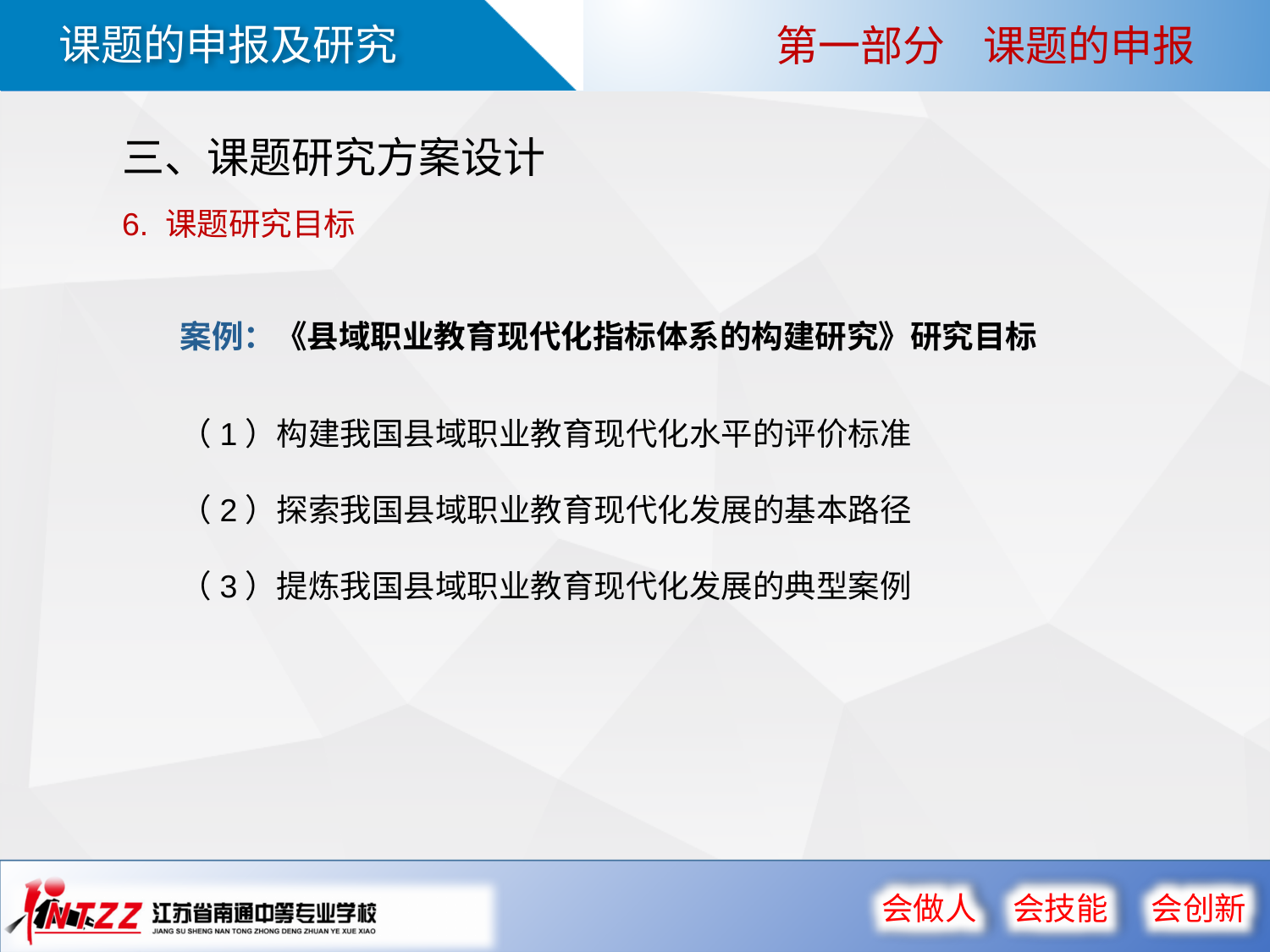

第一部分    课题的申报
三、课题研究方案设计
6. 课题研究目标
案例：《县域职业教育现代化指标体系的构建研究》研究目标
（1）构建我国县域职业教育现代化水平的评价标准
（2）探索我国县域职业教育现代化发展的基本路径
（3）提炼我国县域职业教育现代化发展的典型案例